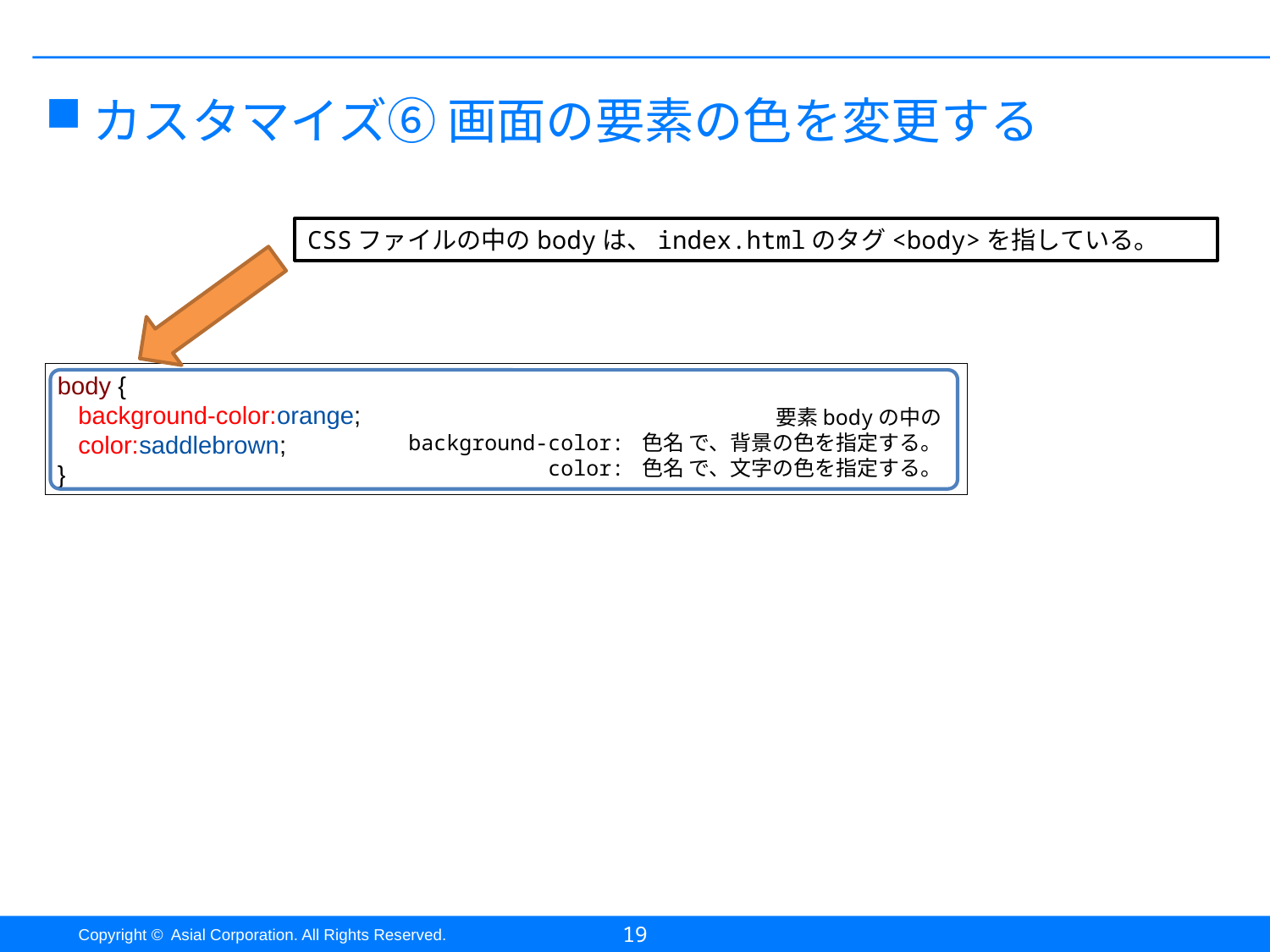

#

カスタマイズ⑥ 画面の要素の色を変更する

CSSファイルの中のbodyは、index.htmlのタグ<body>を指している。

body {
   background-color:orange;
   color:saddlebrown;
}
要素bodyの中の
background-color: 色名 で、背景の色を指定する。
color: 色名 で、文字の色を指定する。
19